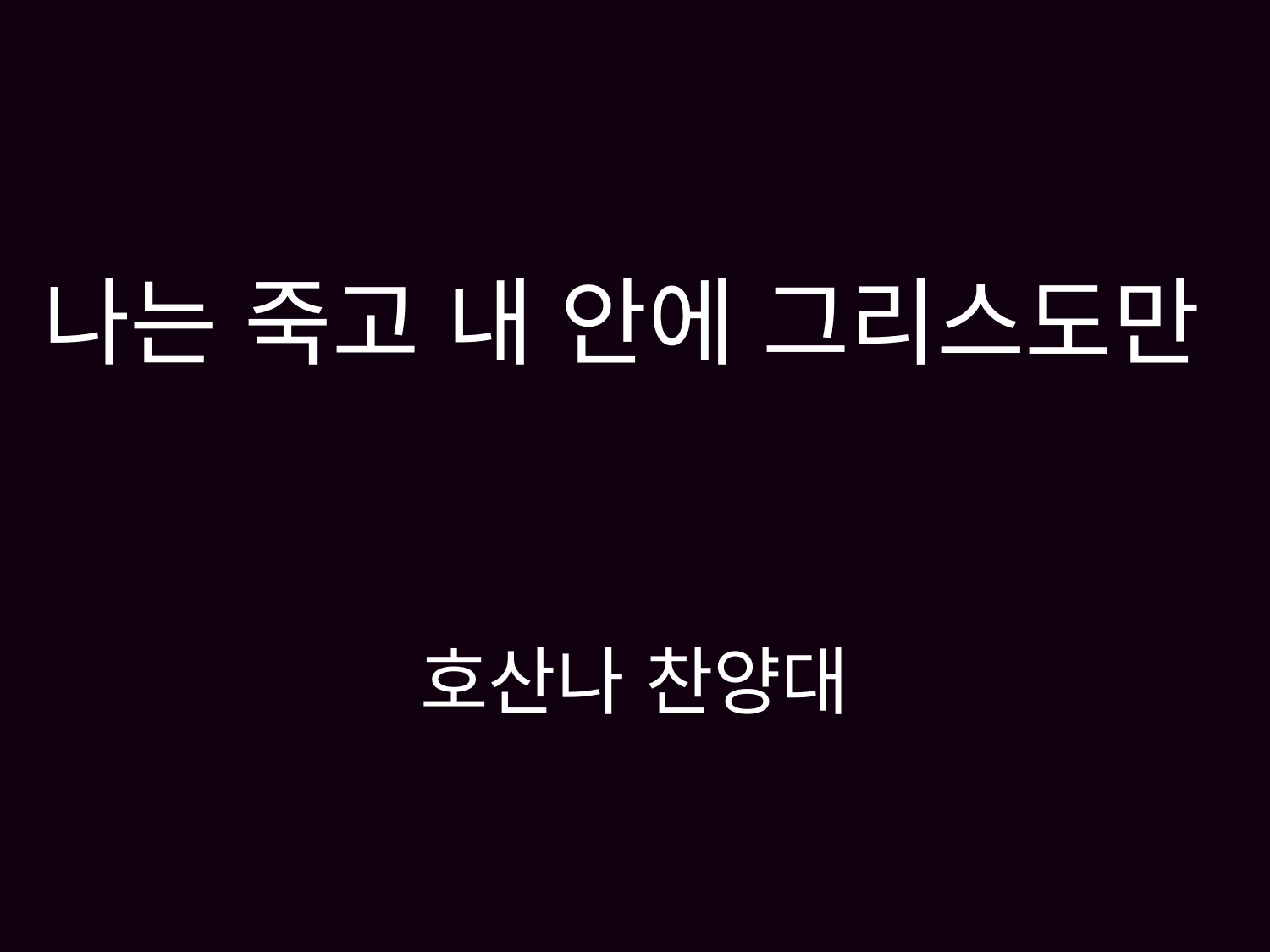

# 나는 죽고 내 안에 그리스도만 호산나 찬양대